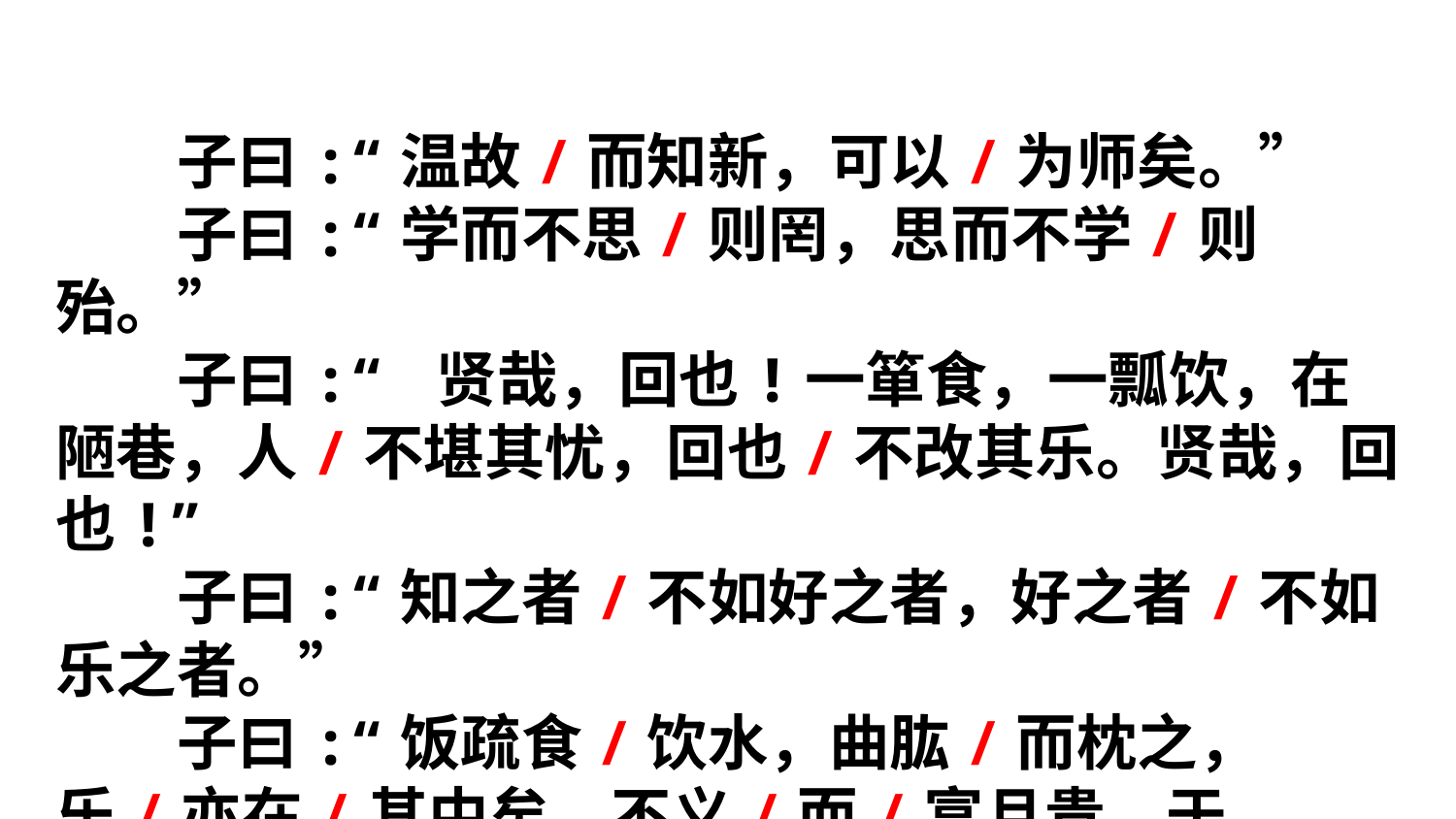

子曰:“温故/而知新，可以/为师矣。”
子曰:“学而不思/则罔，思而不学/则殆。”
子曰:“ 贤哉，回也!一箪食，一瓢饮，在陋巷，人/不堪其忧，回也/不改其乐。贤哉，回也!”
子曰:“知之者/不如好之者，好之者/不如乐之者。”
子曰:“饭疏食/饮水，曲肱/而枕之，乐/亦在/其中矣。不义/而/富且贵，于我/如浮云。”